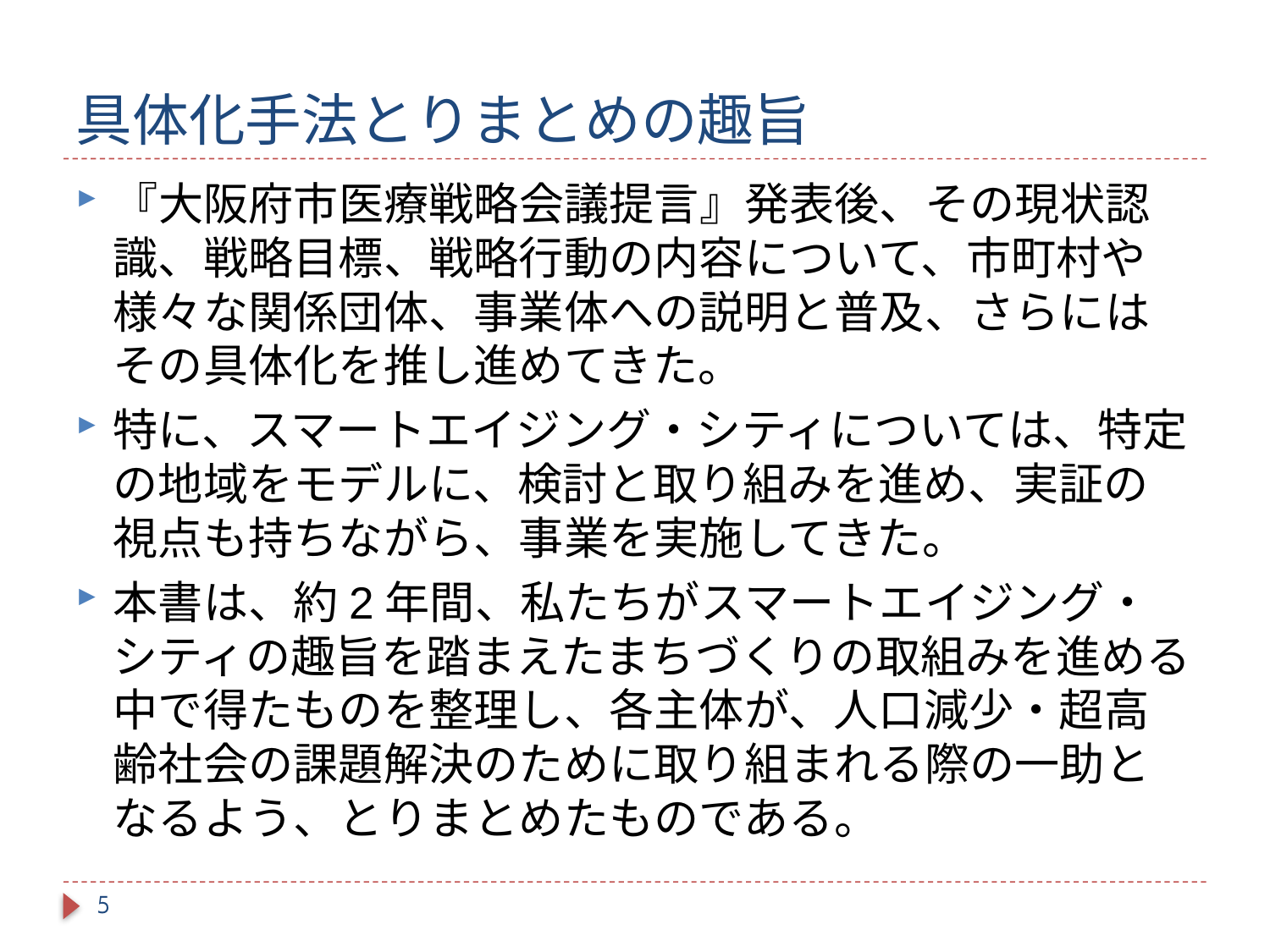

# 具体化手法とりまとめの趣旨
『大阪府市医療戦略会議提言』発表後、その現状認識、戦略目標、戦略行動の内容について、市町村や様々な関係団体、事業体への説明と普及、さらにはその具体化を推し進めてきた。
特に、スマートエイジング・シティについては、特定の地域をモデルに、検討と取り組みを進め、実証の視点も持ちながら、事業を実施してきた。
本書は、約2年間、私たちがスマートエイジング・シティの趣旨を踏まえたまちづくりの取組みを進める中で得たものを整理し、各主体が、人口減少・超高齢社会の課題解決のために取り組まれる際の一助となるよう、とりまとめたものである。
5